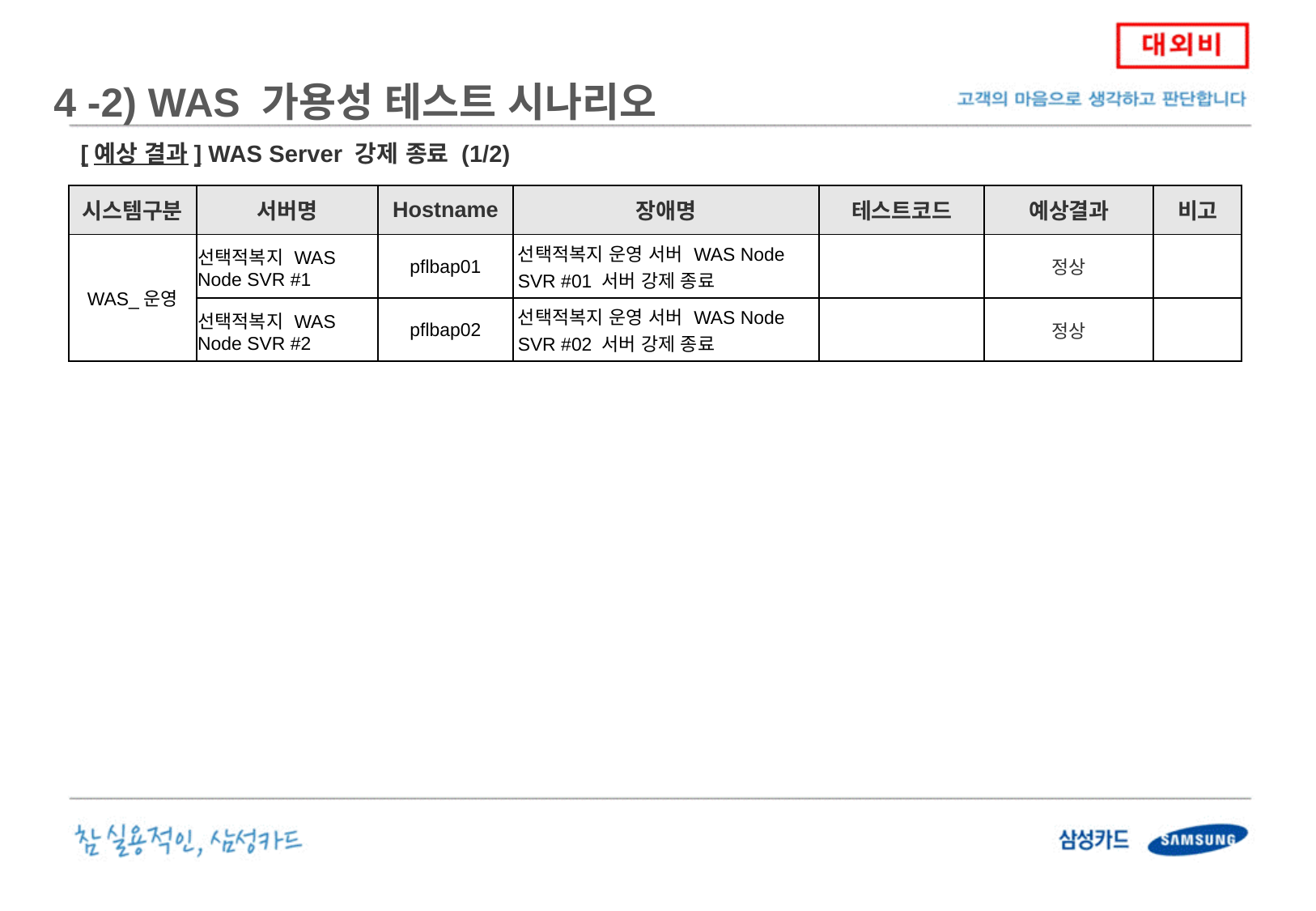

4 -2) WAS 가용성 테스트 시나리오
[예상 결과] WAS Server 강제 종료 (1/2)
| 시스템구분 | 서버명 | Hostname | 장애명 | 테스트코드 | 예상결과 | 비고 |
| --- | --- | --- | --- | --- | --- | --- |
| WAS\_운영 | 선택적복지 WAS Node SVR #1 | pflbap01 | 선택적복지 운영 서버 WAS Node SVR #01 서버 강제 종료 |  | 정상 |  |
|  | 선택적복지 WAS Node SVR #2 | pflbap02 | 선택적복지 운영 서버 WAS Node SVR #02 서버 강제 종료 |  | 정상 |  |